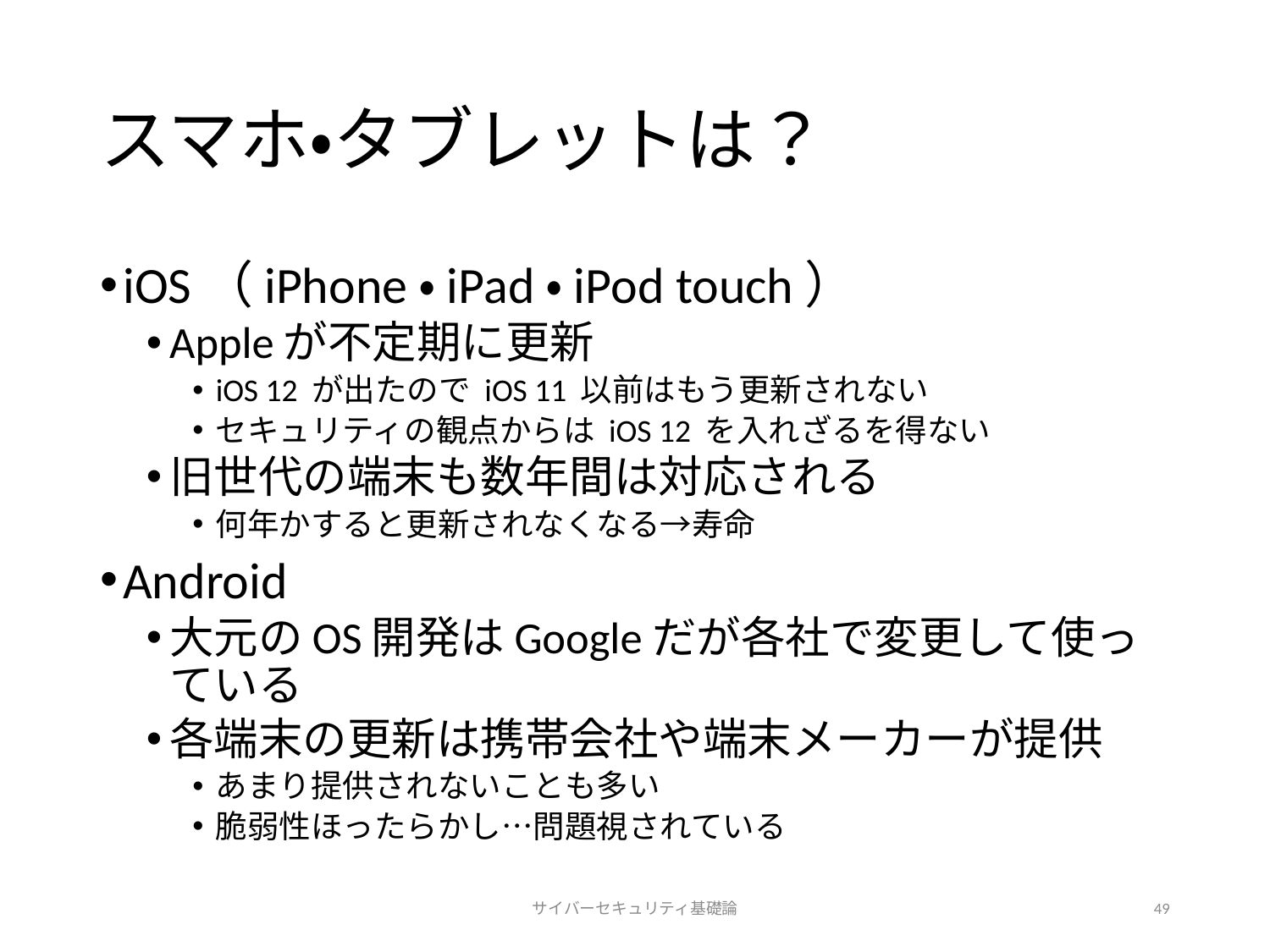

# スマホ・タブレットは？
iOS（iPhone・iPad・iPod touch）
Appleが不定期に更新
iOS 12 が出たので iOS 11 以前はもう更新されない
セキュリティの観点からは iOS 12 を入れざるを得ない
旧世代の端末も数年間は対応される
何年かすると更新されなくなる→寿命
Android
大元のOS開発はGoogleだが各社で変更して使っている
各端末の更新は携帯会社や端末メーカーが提供
あまり提供されないことも多い
脆弱性ほったらかし…問題視されている
サイバーセキュリティ基礎論
49